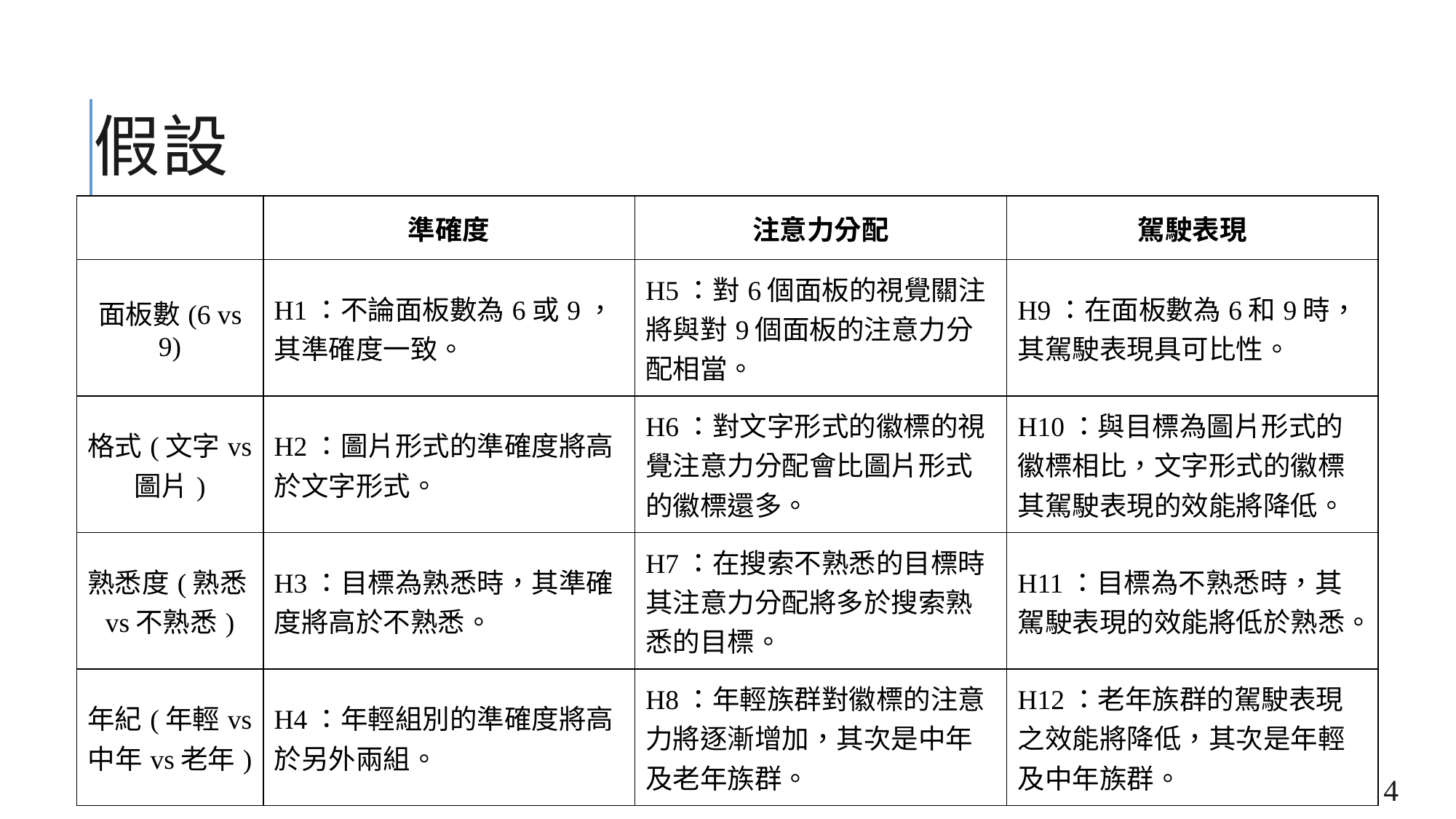

# 假設
|  | 準確度 | 注意力分配 | 駕駛表現 |
| --- | --- | --- | --- |
| 面板數(6 vs 9) | H1：不論面板數為6或9，其準確度一致。 | H5：對6個面板的視覺關注將與對9個面板的注意力分配相當。 | H9：在面板數為6和9時，其駕駛表現具可比性。 |
| 格式(文字vs圖片) | H2：圖片形式的準確度將高於文字形式。 | H6：對文字形式的徽標的視覺注意力分配會比圖片形式的徽標還多。 | H10：與目標為圖片形式的徽標相比，文字形式的徽標其駕駛表現的效能將降低。 |
| 熟悉度(熟悉vs不熟悉) | H3：目標為熟悉時，其準確度將高於不熟悉。 | H7：在搜索不熟悉的目標時其注意力分配將多於搜索熟悉的目標。 | H11：目標為不熟悉時，其駕駛表現的效能將低於熟悉。 |
| 年紀(年輕vs中年vs老年) | H4：年輕組別的準確度將高於另外兩組。 | H8：年輕族群對徽標的注意力將逐漸增加，其次是中年及老年族群。 | H12：老年族群的駕駛表現之效能將降低，其次是年輕及中年族群。 |
4